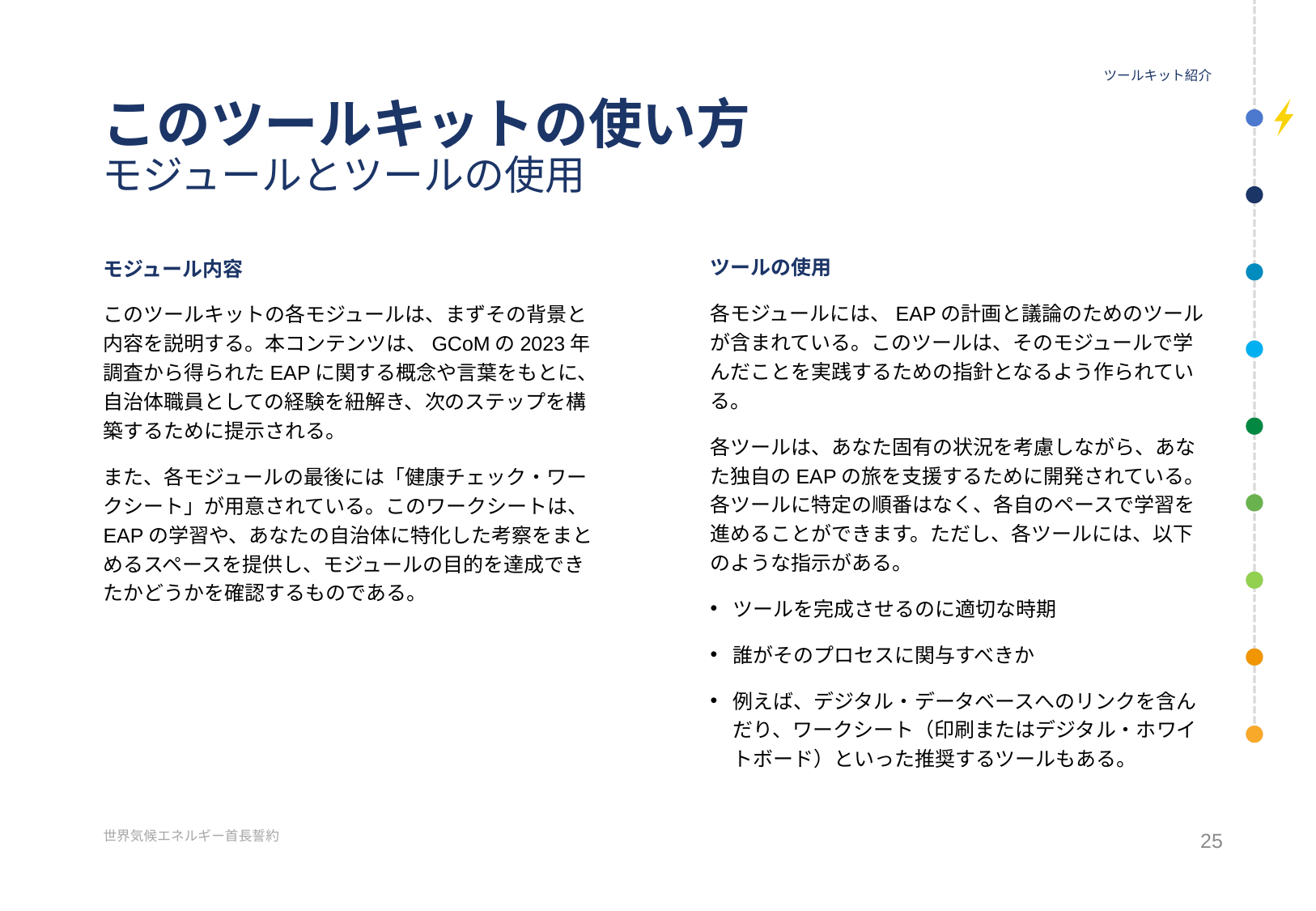

ツールキット紹介
# このツールキットの使い方 モジュールとツールの使用

ツールの使用
各モジュールには、EAPの計画と議論のためのツールが含まれている。このツールは、そのモジュールで学んだことを実践するための指針となるよう作られている。
各ツールは、あなた固有の状況を考慮しながら、あなた独自のEAPの旅を支援するために開発されている。各ツールに特定の順番はなく、各自のペースで学習を進めることができます。ただし、各ツールには、以下のような指示がある。
ツールを完成させるのに適切な時期
誰がそのプロセスに関与すべきか
例えば、デジタル・データベースへのリンクを含んだり、ワークシート（印刷またはデジタル・ホワイトボード）といった推奨するツールもある。
モジュール内容
このツールキットの各モジュールは、まずその背景と内容を説明する。本コンテンツは、GCoMの2023年調査から得られたEAPに関する概念や言葉をもとに、自治体職員としての経験を紐解き、次のステップを構築するために提示される。
また、各モジュールの最後には「健康チェック・ワークシート」が用意されている。このワークシートは、EAPの学習や、あなたの自治体に特化した考察をまとめるスペースを提供し、モジュールの目的を達成できたかどうかを確認するものである。

25